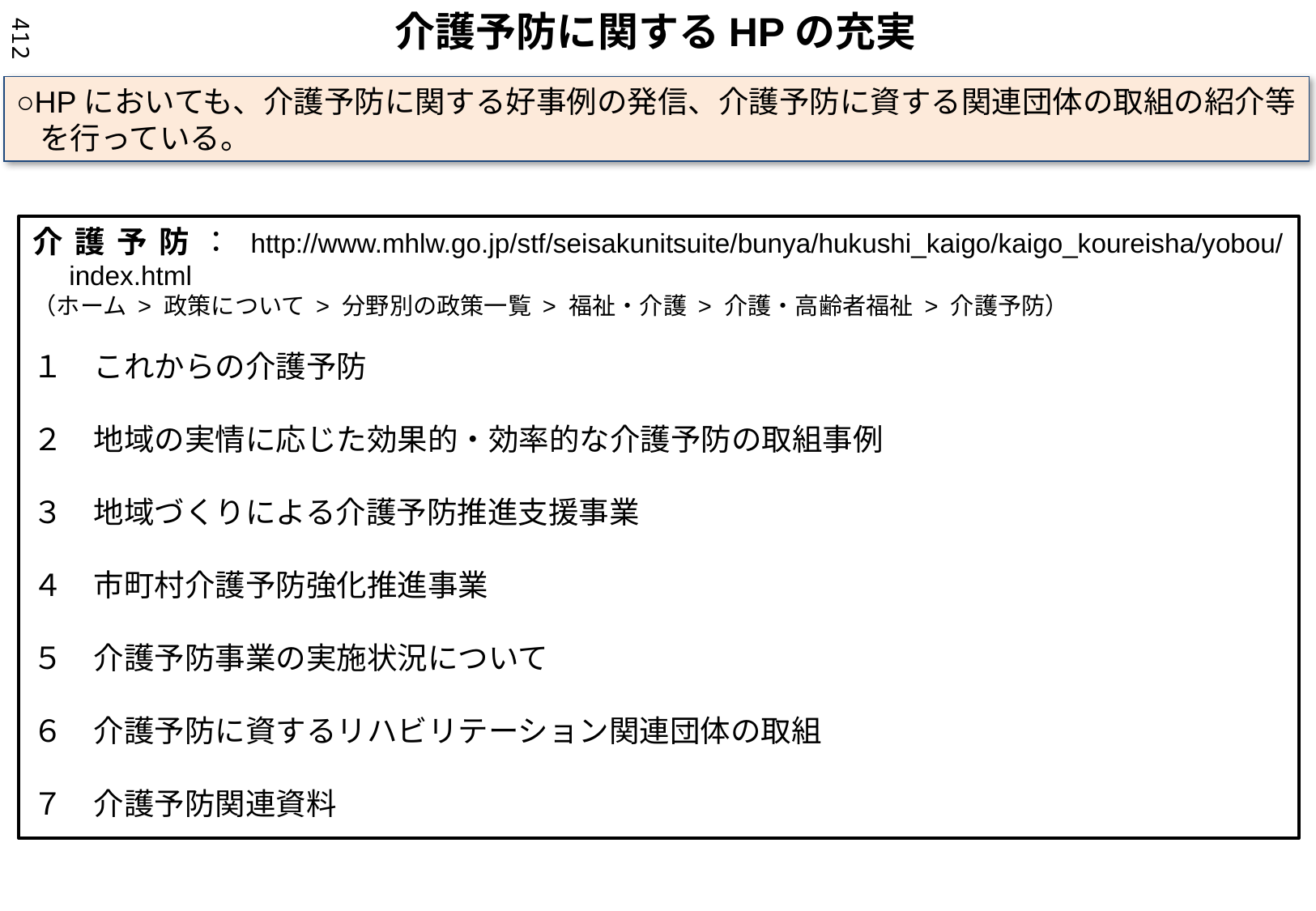

介護予防に関するHPの充実
412
○HPにおいても、介護予防に関する好事例の発信、介護予防に資する関連団体の取組の紹介等を行っている。
介護予防：http://www.mhlw.go.jp/stf/seisakunitsuite/bunya/hukushi_kaigo/kaigo_koureisha/yobou/index.html
（ホーム > 政策について > 分野別の政策一覧 > 福祉・介護 > 介護・高齢者福祉 > 介護予防）

１　これからの介護予防

２　地域の実情に応じた効果的・効率的な介護予防の取組事例

３　地域づくりによる介護予防推進支援事業

４　市町村介護予防強化推進事業

５　介護予防事業の実施状況について

６　介護予防に資するリハビリテーション関連団体の取組

７　介護予防関連資料